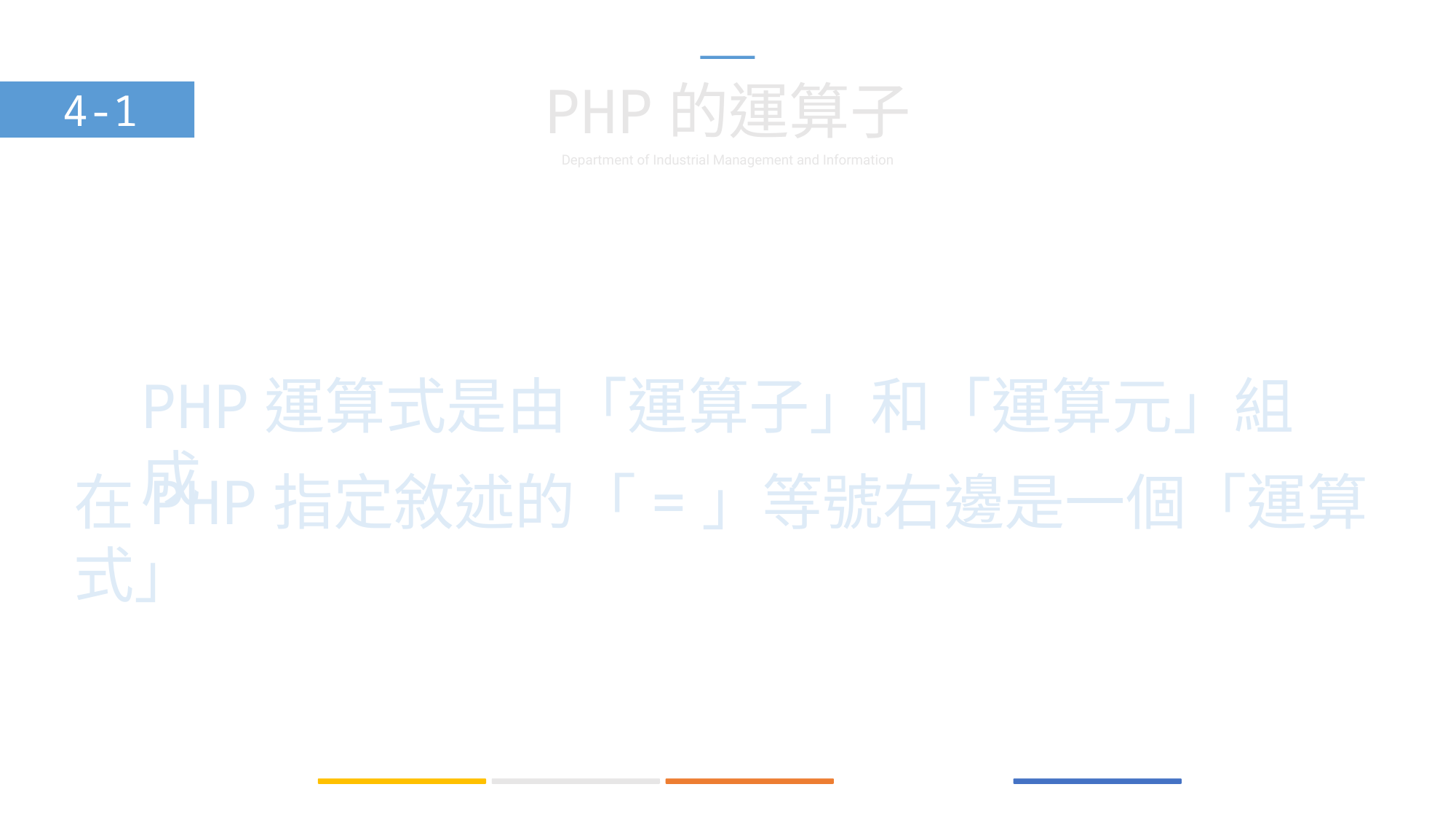

PHP的運算子
4-1
PHP運算式是由「運算子」和「運算元」組成
在PHP指定敘述的「=」等號右邊是一個「運算式」